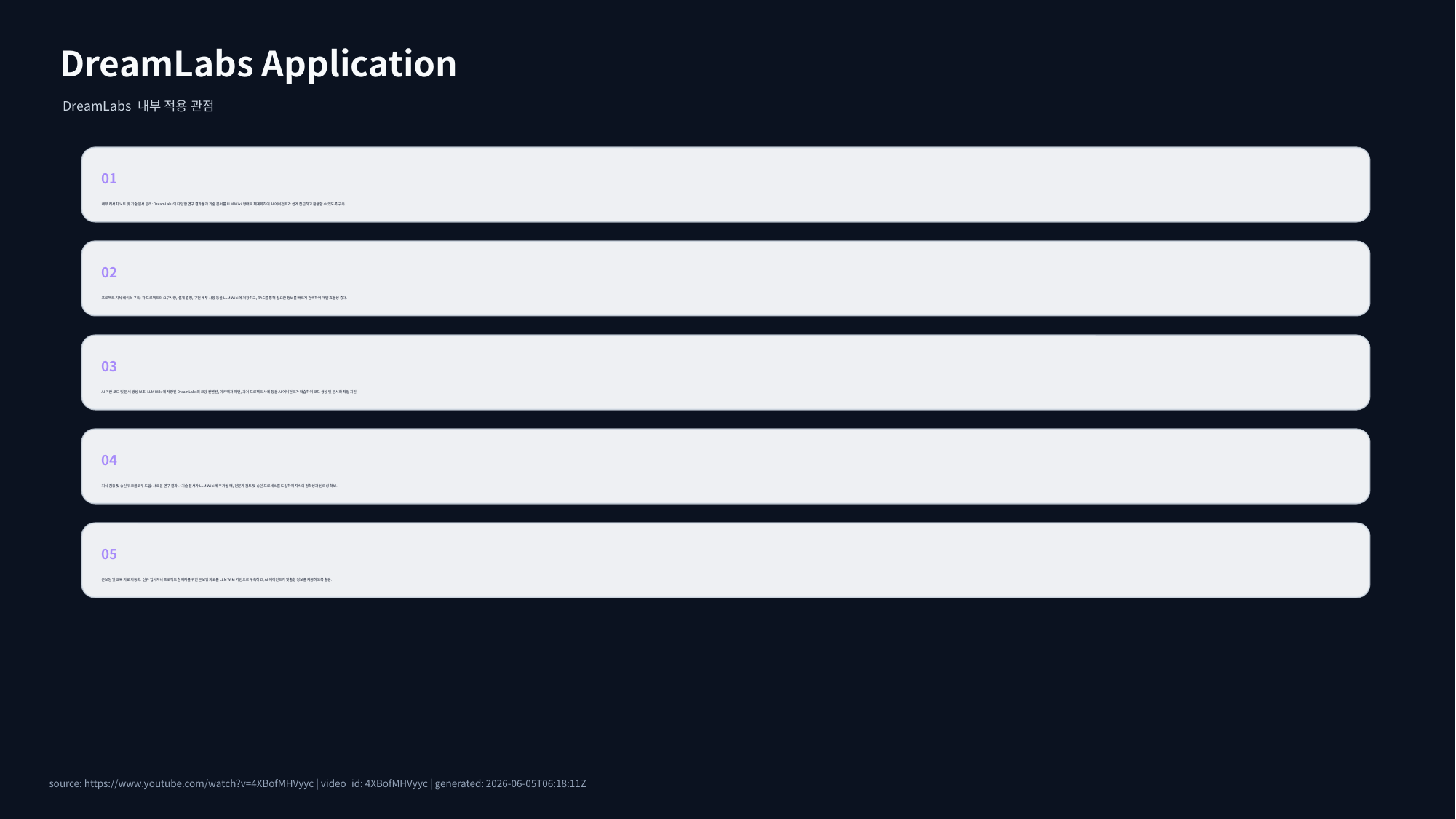

DreamLabs Application
DreamLabs 내부 적용 관점

01
내부 리서치 노트 및 기술 문서 관리: DreamLabs의 다양한 연구 결과물과 기술 문서를 LLM Wiki 형태로 체계화하여 AI 에이전트가 쉽게 접근하고 활용할 수 있도록 구축.

02
프로젝트 지식 베이스 구축: 각 프로젝트의 요구사항, 설계 결정, 구현 세부 사항 등을 LLM Wiki에 저장하고, RAG를 통해 필요한 정보를 빠르게 검색하여 개발 효율성 증대.

03
AI 기반 코드 및 문서 생성 보조: LLM Wiki에 저장된 DreamLabs의 코딩 컨벤션, 아키텍처 패턴, 과거 프로젝트 사례 등을 AI 에이전트가 학습하여 코드 생성 및 문서화 작업 지원.

04
지식 검증 및 승인 워크플로우 도입: 새로운 연구 결과나 기술 문서가 LLM Wiki에 추가될 때, 전문가 검토 및 승인 프로세스를 도입하여 지식의 정확성과 신뢰성 확보.

05
온보딩 및 교육 자료 자동화: 신규 입사자나 프로젝트 참여자를 위한 온보딩 자료를 LLM Wiki 기반으로 구축하고, AI 에이전트가 맞춤형 정보를 제공하도록 활용.
source: https://www.youtube.com/watch?v=4XBofMHVyyc | video_id: 4XBofMHVyyc | generated: 2026-06-05T06:18:11Z